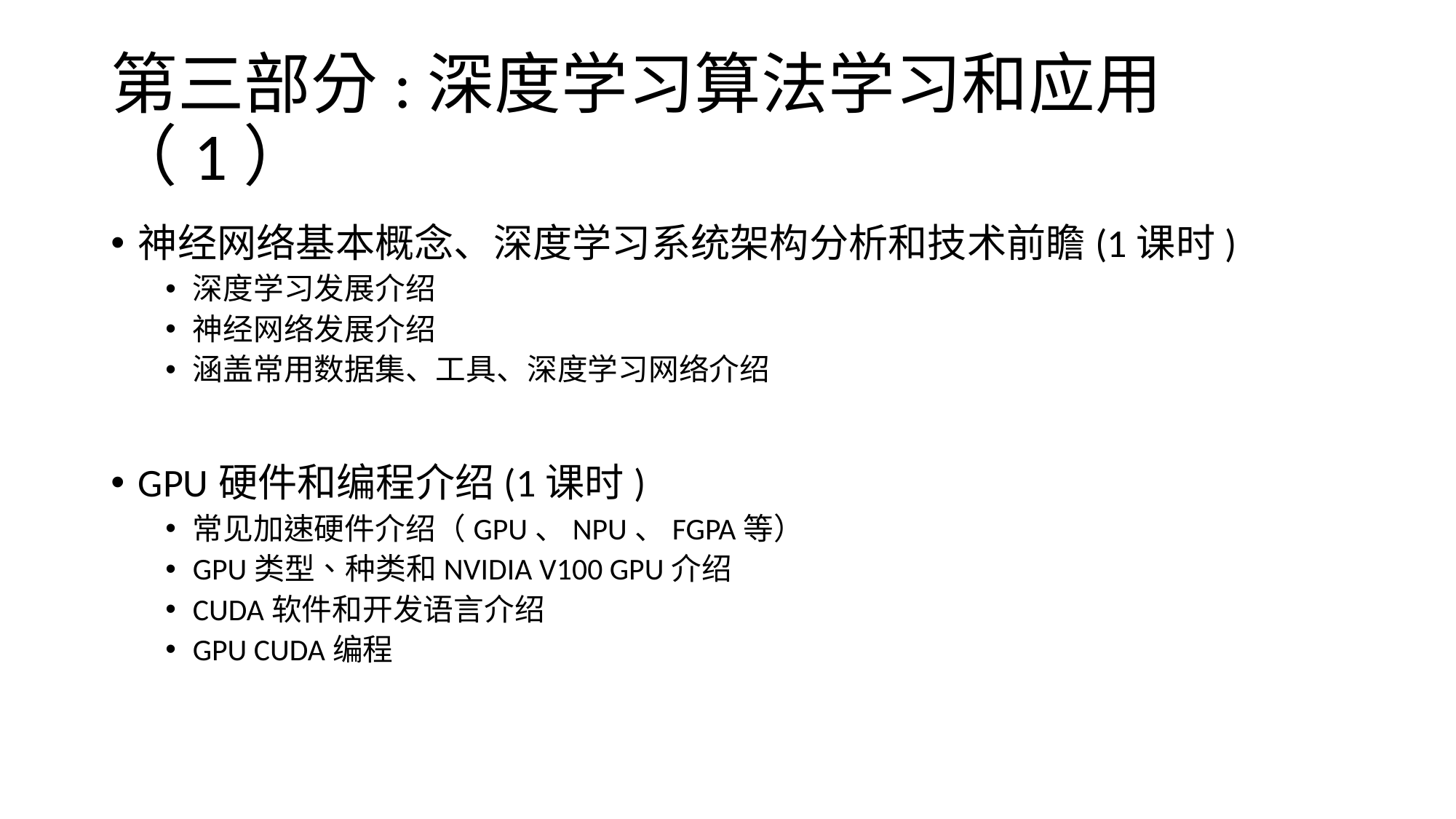

# 第三部分:深度学习算法学习和应用（1）
神经网络基本概念、深度学习系统架构分析和技术前瞻(1课时)
深度学习发展介绍
神经网络发展介绍
涵盖常用数据集、工具、深度学习网络介绍

GPU硬件和编程介绍(1课时)
常见加速硬件介绍（GPU、NPU、FGPA等）
GPU类型、种类和NVIDIA V100 GPU介绍
CUDA软件和开发语言介绍
GPU CUDA编程